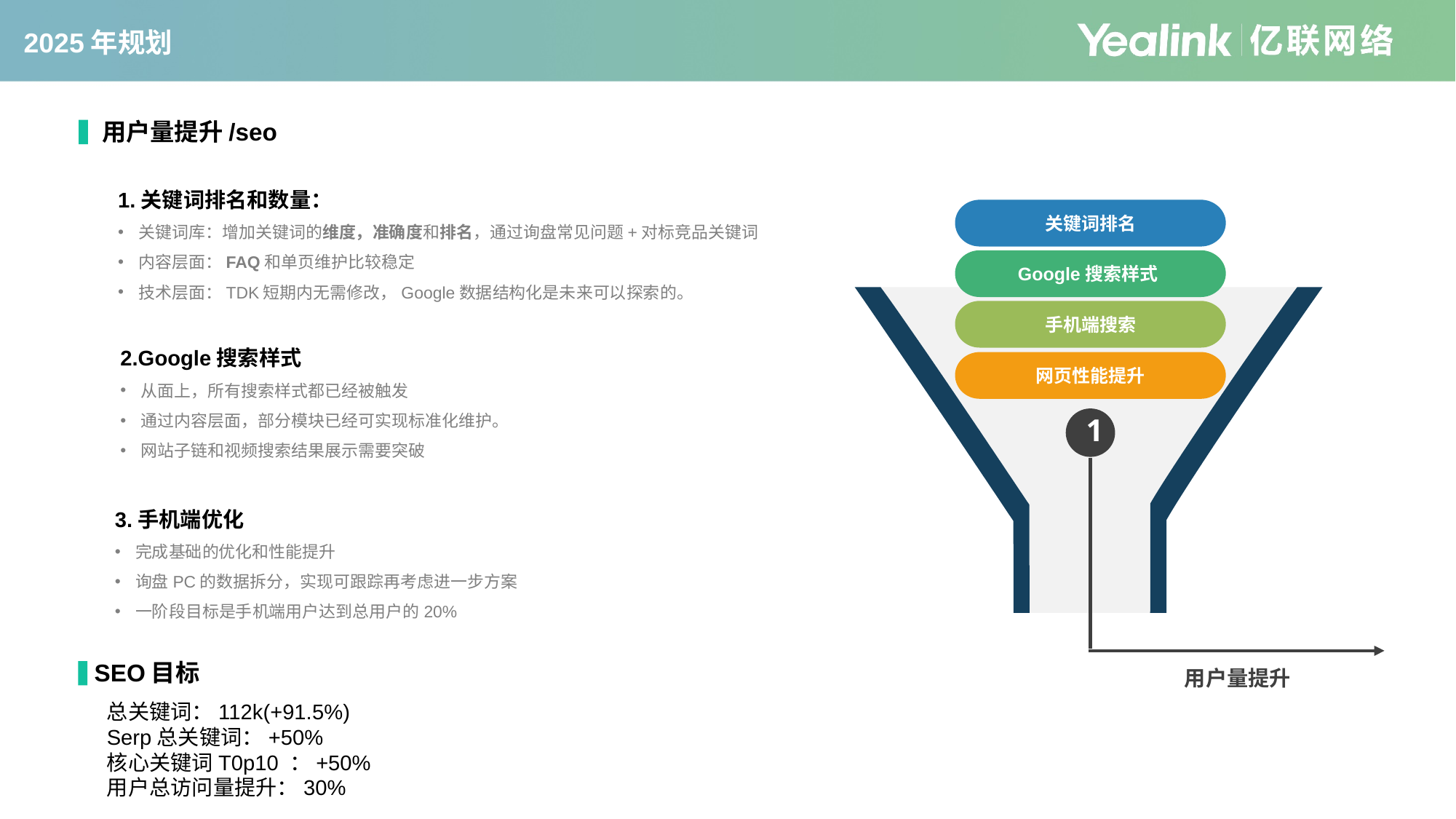

2025年规划
用户量提升/seo

1.关键词排名和数量：
关键词库：增加关键词的维度，准确度和排名，通过询盘常见问题+对标竞品关键词
内容层面：FAQ和单页维护比较稳定
技术层面：TDK短期内无需修改，Google数据结构化是未来可以探索的。

关键词排名

Google搜索样式

手机端搜索

网页性能提升
1

用户量提升
2.Google搜索样式
从面上，所有搜索样式都已经被触发
通过内容层面，部分模块已经可实现标准化维护。
网站子链和视频搜索结果展示需要突破
3.手机端优化
完成基础的优化和性能提升
询盘PC的数据拆分，实现可跟踪再考虑进一步方案
一阶段目标是手机端用户达到总用户的20%
SEO目标

总关键词：112k(+91.5%)
Serp总关键词：+50%
核心关键词T0p10 ：+50%
用户总访问量提升：30%